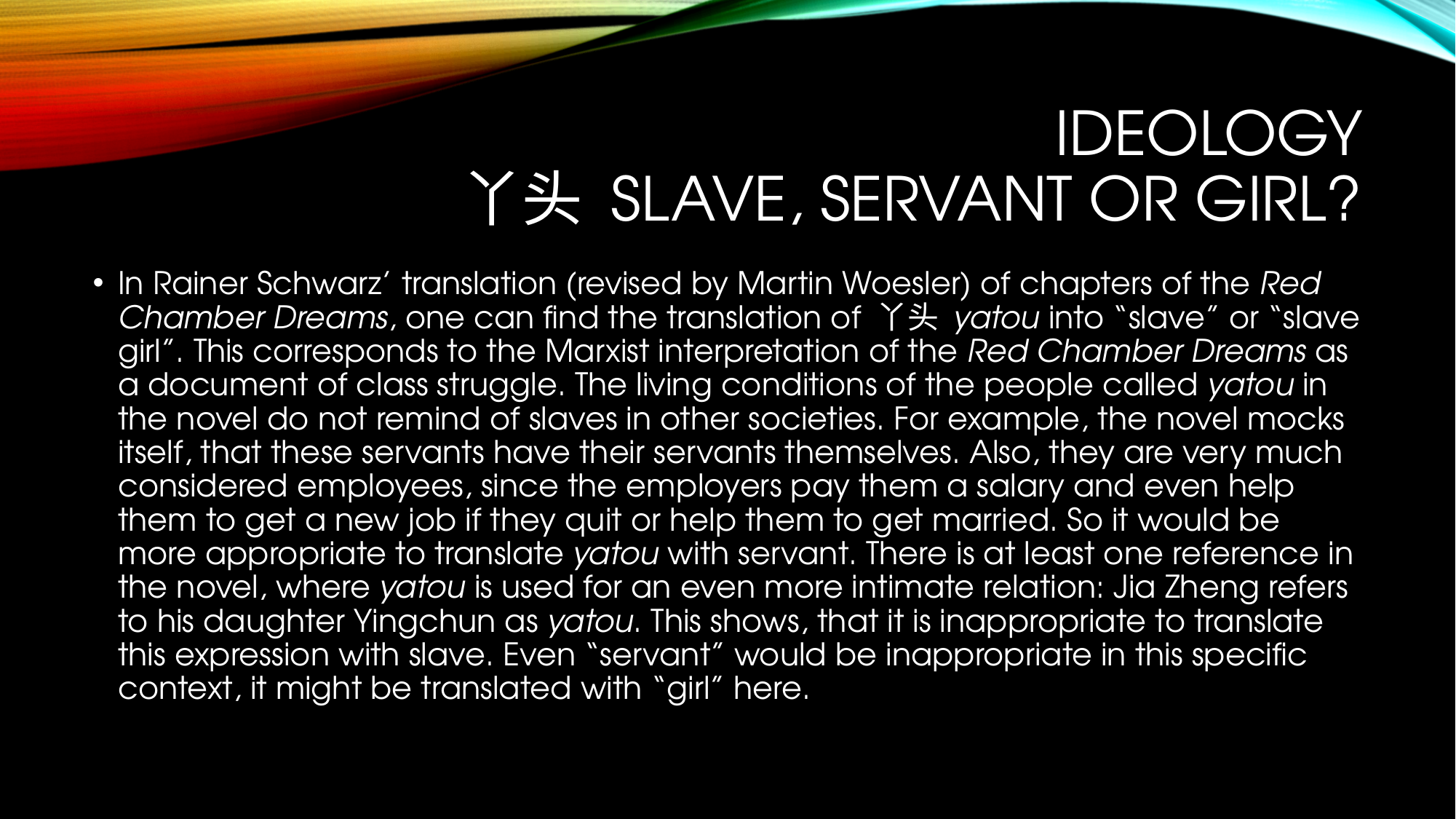

# ideology 丫头 Slave, servant or Girl?
In Rainer Schwarz’ translation (revised by Martin Woesler) of chapters of the Red Chamber Dreams, one can find the translation of 丫头 yatou into “slave” or “slave girl”. This corresponds to the Marxist interpretation of the Red Chamber Dreams as a document of class struggle. The living conditions of the people called yatou in the novel do not remind of slaves in other societies. For example, the novel mocks itself, that these servants have their servants themselves. Also, they are very much considered employees, since the employers pay them a salary and even help them to get a new job if they quit or help them to get married. So it would be more appropriate to translate yatou with servant. There is at least one reference in the novel, where yatou is used for an even more intimate relation: Jia Zheng refers to his daughter Yingchun as yatou. This shows, that it is inappropriate to translate this expression with slave. Even “servant” would be inappropriate in this specific context, it might be translated with “girl” here.